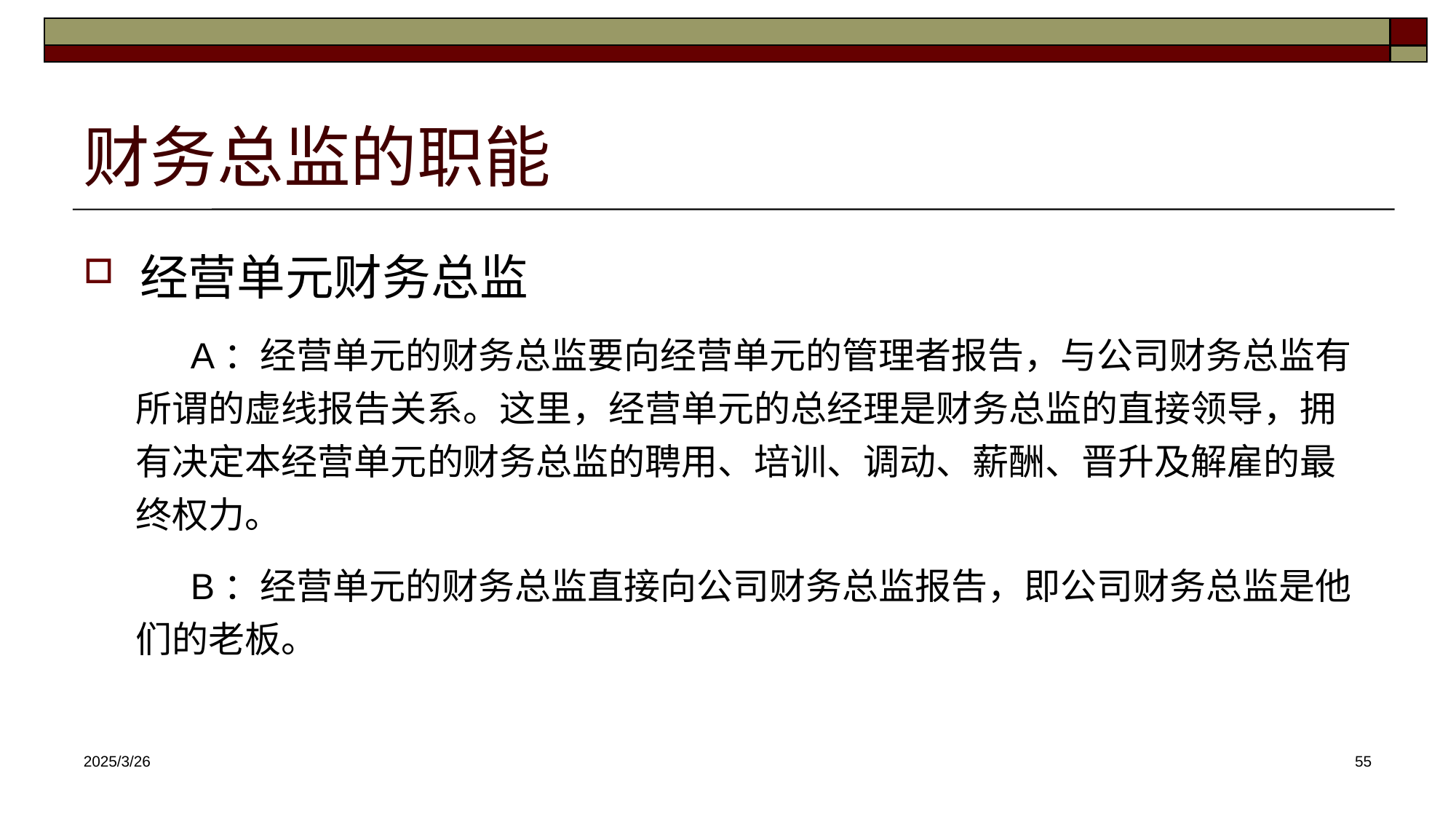

# 财务总监的职能
经营单元财务总监
A：经营单元的财务总监要向经营单元的管理者报告，与公司财务总监有所谓的虚线报告关系。这里，经营单元的总经理是财务总监的直接领导，拥有决定本经营单元的财务总监的聘用、培训、调动、薪酬、晋升及解雇的最终权力。
B：经营单元的财务总监直接向公司财务总监报告，即公司财务总监是他们的老板。
2025/3/26
55